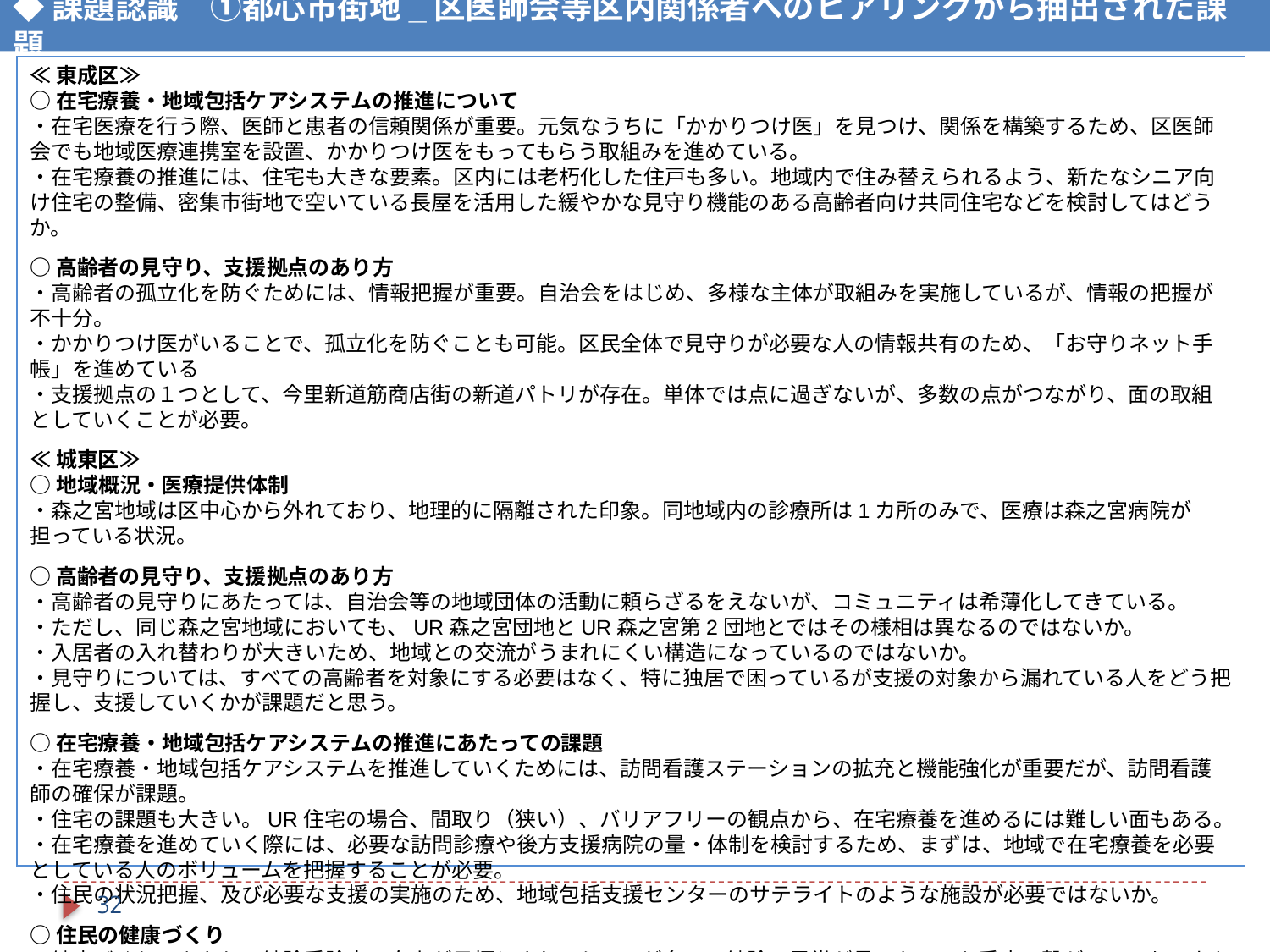

◆課題認識　①都心市街地_区医師会等区内関係者へのヒアリングから抽出された課題
≪東成区≫
○在宅療養・地域包括ケアシステムの推進について
・在宅医療を行う際、医師と患者の信頼関係が重要。元気なうちに「かかりつけ医」を見つけ、関係を構築するため、区医師会でも地域医療連携室を設置、かかりつけ医をもってもらう取組みを進めている。
・在宅療養の推進には、住宅も大きな要素。区内には老朽化した住戸も多い。地域内で住み替えられるよう、新たなシニア向け住宅の整備、密集市街地で空いている長屋を活用した緩やかな見守り機能のある高齢者向け共同住宅などを検討してはどうか。

○高齢者の見守り、支援拠点のあり方
・高齢者の孤立化を防ぐためには、情報把握が重要。自治会をはじめ、多様な主体が取組みを実施しているが、情報の把握が不十分。
・かかりつけ医がいることで、孤立化を防ぐことも可能。区民全体で見守りが必要な人の情報共有のため、「お守りネット手帳」を進めている
・支援拠点の１つとして、今里新道筋商店街の新道パトリが存在。単体では点に過ぎないが、多数の点がつながり、面の取組としていくことが必要。

≪城東区≫
○地域概況・医療提供体制
・森之宮地域は区中心から外れており、地理的に隔離された印象。同地域内の診療所は1カ所のみで、医療は森之宮病院が担っている状況。

○高齢者の見守り、支援拠点のあり方
・高齢者の見守りにあたっては、自治会等の地域団体の活動に頼らざるをえないが、コミュニティは希薄化してきている。
・ただし、同じ森之宮地域においても、UR森之宮団地とUR森之宮第2団地とではその様相は異なるのではないか。
・入居者の入れ替わりが大きいため、地域との交流がうまれにくい構造になっているのではないか。
・見守りについては、すべての高齢者を対象にする必要はなく、特に独居で困っているが支援の対象から漏れている人をどう把握し、支援していくかが課題だと思う。

○在宅療養・地域包括ケアシステムの推進にあたっての課題
・在宅療養・地域包括ケアシステムを推進していくためには、訪問看護ステーションの拡充と機能強化が重要だが、訪問看護師の確保が課題。
・住宅の課題も大きい。UR住宅の場合、間取り（狭い）、バリアフリーの観点から、在宅療養を進めるには難しい面もある。
・在宅療養を進めていく際には、必要な訪問診療や後方支援病院の量・体制を検討するため、まずは、地域で在宅療養を必要としている人のボリュームを把握することが必要。
・住民の状況把握、及び必要な支援の実施のため、地域包括支援センターのサテライトのような施設が必要ではないか。

○住民の健康づくり
・健康づくりにあたり、健診受診率の向上が目標とされるケースが多い。健診で異常が見つかっても受療に繋がっていない人も多く、健診結果をどのように活かされているのか検証・評価が不十分ではないか。
32